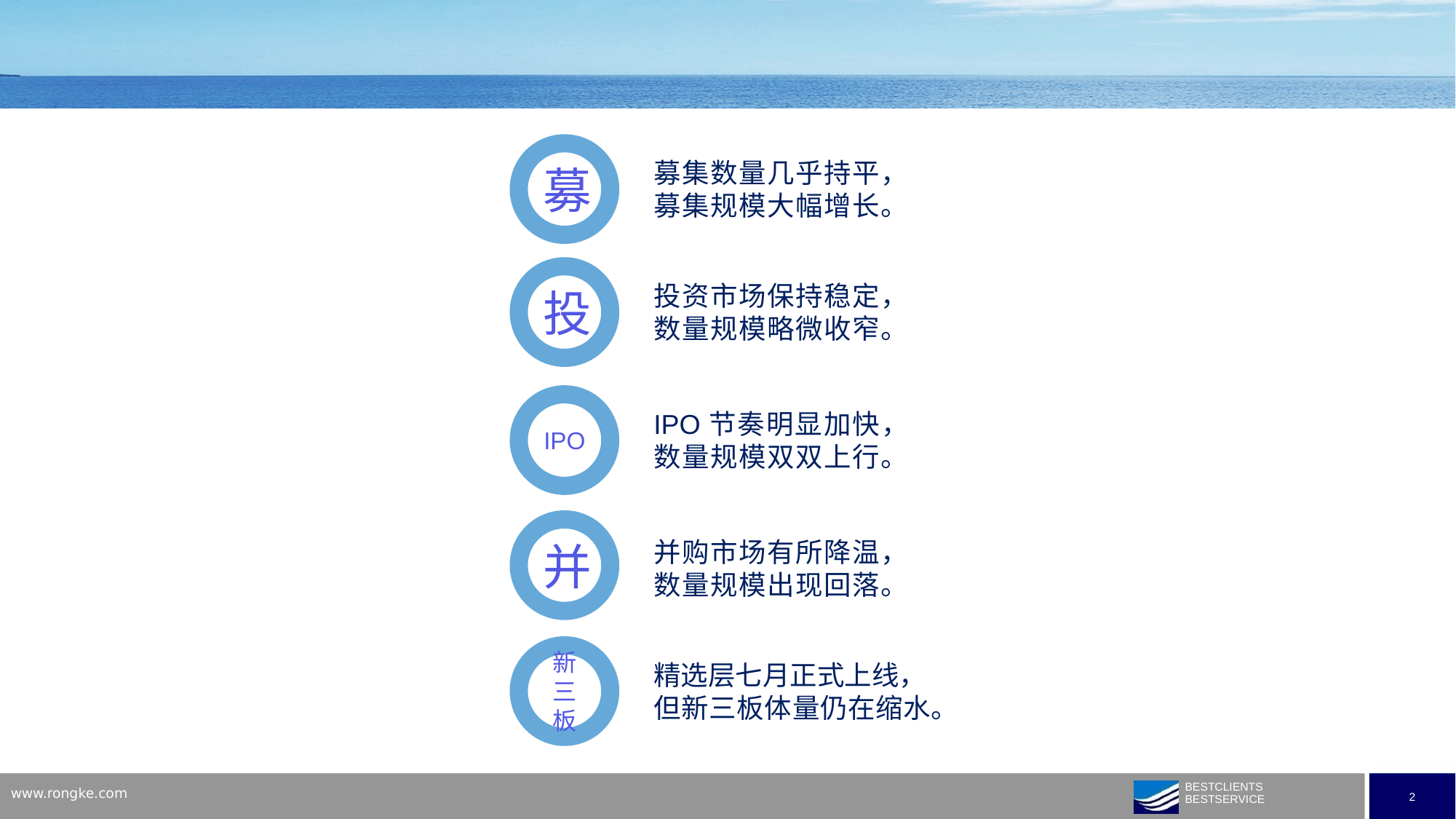

募
募集数量几乎持平，
募集规模大幅增长。
投
投资市场保持稳定，
数量规模略微收窄。
IPO
IPO节奏明显加快，
数量规模双双上行。
并
并购市场有所降温，
数量规模出现回落。
新三板
精选层七月正式上线，
但新三板体量仍在缩水。